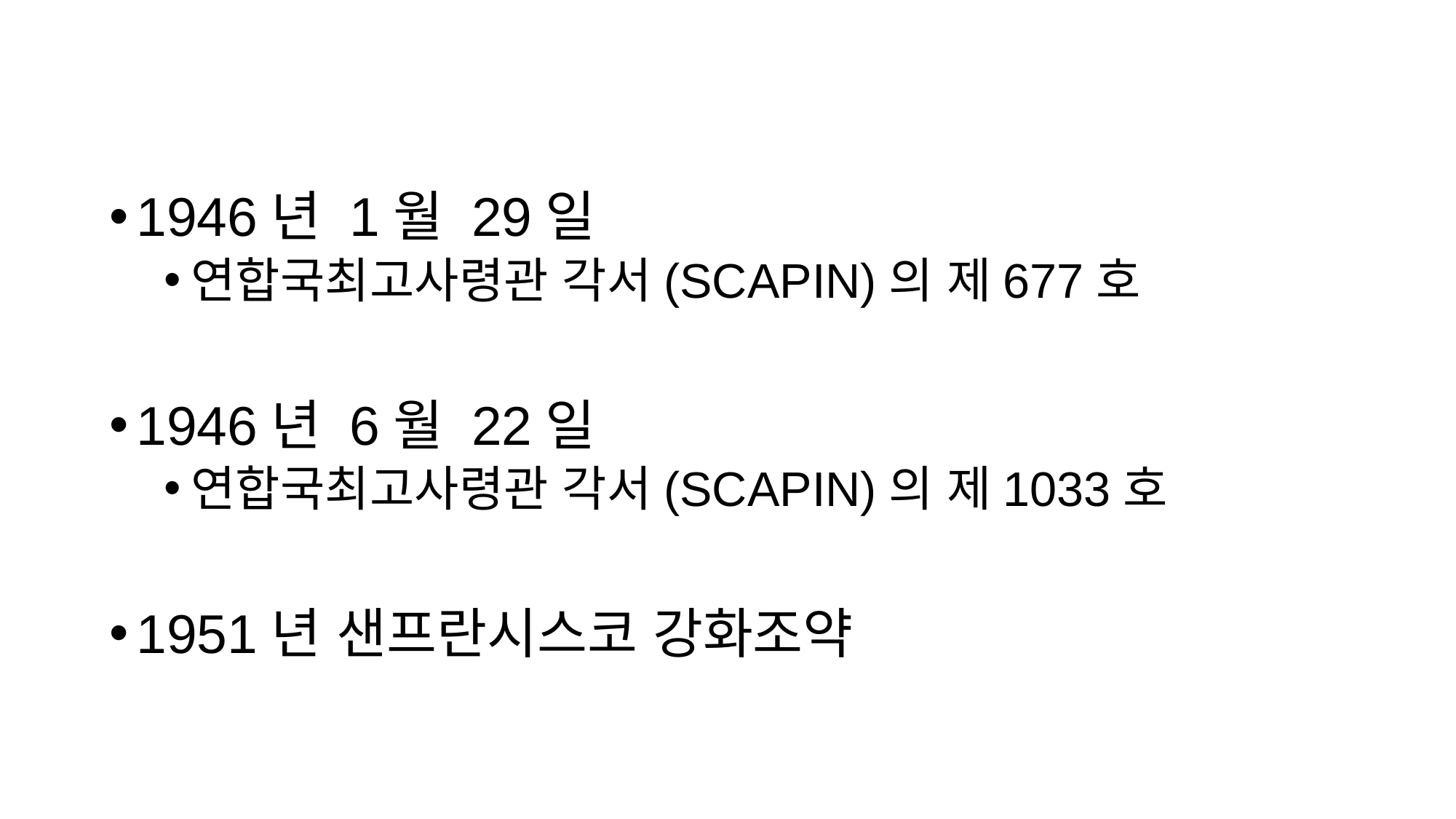

1946년 1월 29일
연합국최고사령관 각서(SCAPIN)의 제677호

1946년 6월 22일
연합국최고사령관 각서(SCAPIN)의 제1033호

1951년 샌프란시스코 강화조약